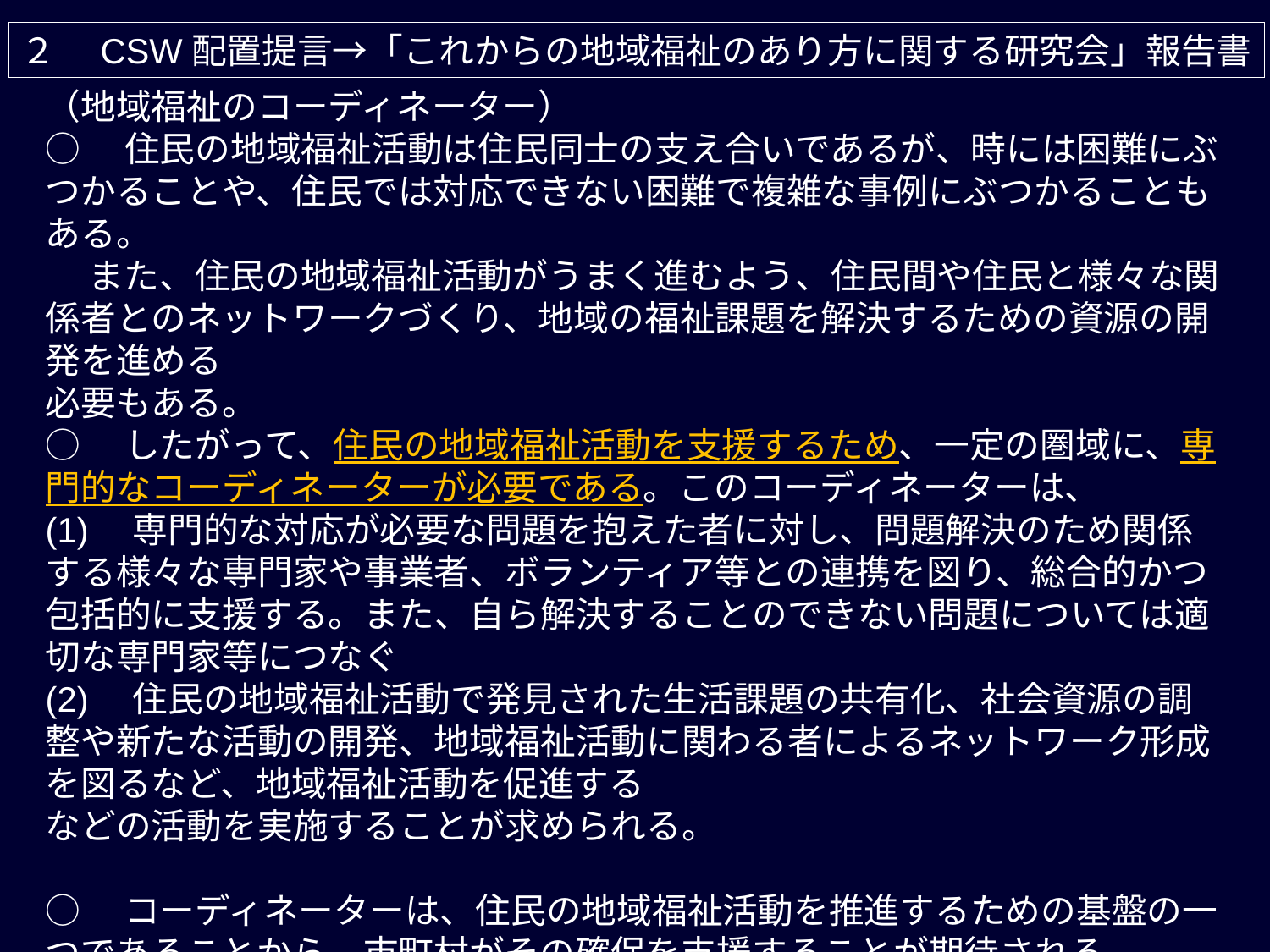

２　CSW配置提言→「これからの地域福祉のあり方に関する研究会」報告書
（地域福祉のコーディネーター）
○　住民の地域福祉活動は住民同士の支え合いであるが、時には困難にぶつかることや、住民では対応できない困難で複雑な事例にぶつかることもある。
　 また、住民の地域福祉活動がうまく進むよう、住民間や住民と様々な関係者とのネットワークづくり、地域の福祉課題を解決するための資源の開発を進める
必要もある。
○　したがって、住民の地域福祉活動を支援するため、一定の圏域に、専門的なコーディネーターが必要である。このコーディネーターは、
(1)　専門的な対応が必要な問題を抱えた者に対し、問題解決のため関係する様々な専門家や事業者、ボランティア等との連携を図り、総合的かつ包括的に支援する。また、自ら解決することのできない問題については適切な専門家等につなぐ
(2)　住民の地域福祉活動で発見された生活課題の共有化、社会資源の調整や新たな活動の開発、地域福祉活動に関わる者によるネットワーク形成を図るなど、地域福祉活動を促進する
などの活動を実施することが求められる。

○　コーディネーターは、住民の地域福祉活動を推進するための基盤の一つであることから、市町村がその確保を支援することが期待される。